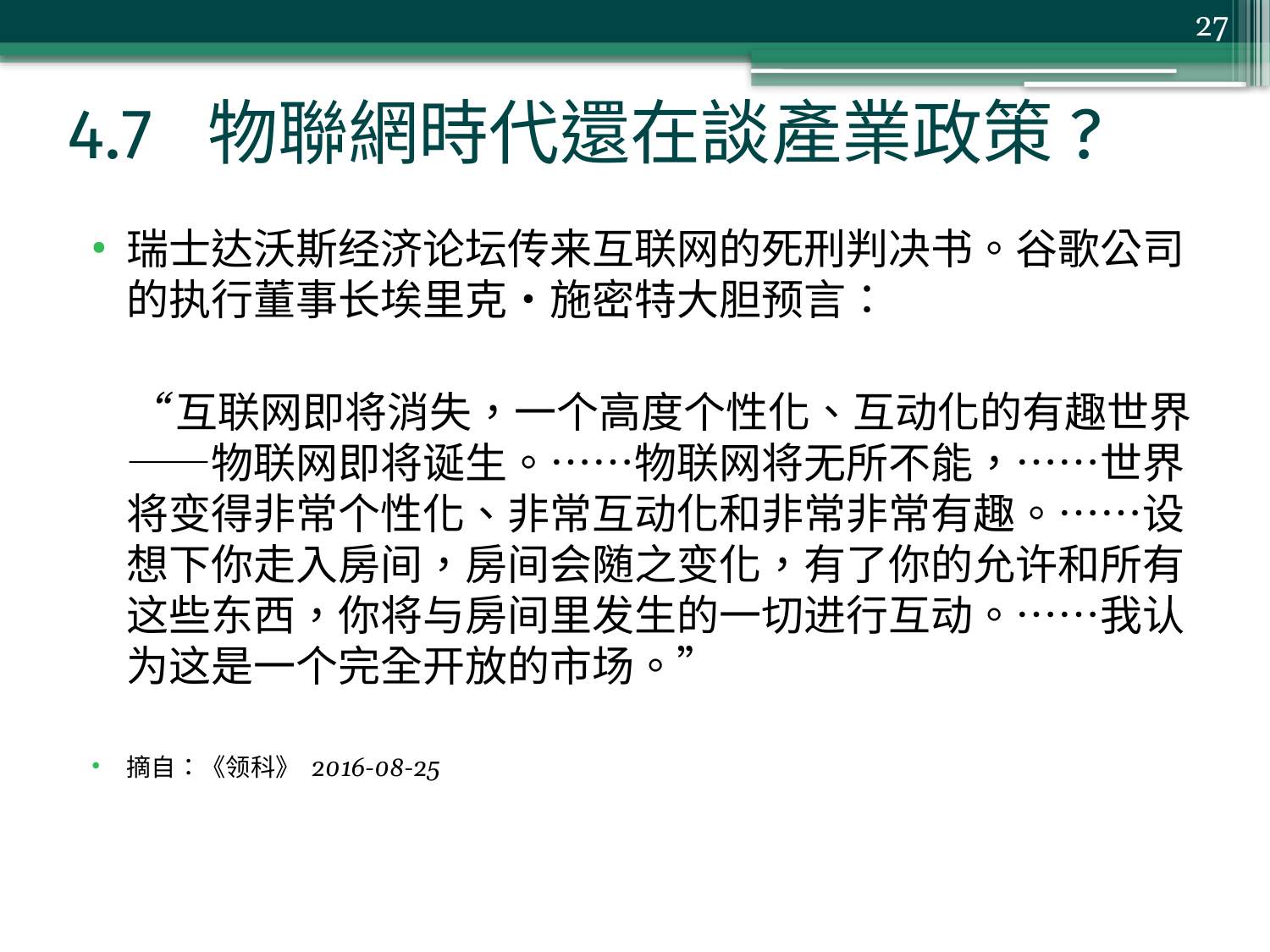

27
# 4.7  物聯網時代還在談產業政策?
瑞士达沃斯经济论坛传来互联网的死刑判决书。谷歌公司的执行董事长埃里克•施密特大胆预言：

 “互联网即将消失，一个高度个性化、互动化的有趣世界——物联网即将诞生。……物联网将无所不能，……世界将变得非常个性化、非常互动化和非常非常有趣。……设想下你走入房间，房间会随之变化，有了你的允许和所有这些东西，你将与房间里发生的一切进行互动。……我认为这是一个完全开放的市场。”

摘自：《领科》 2016-08-25